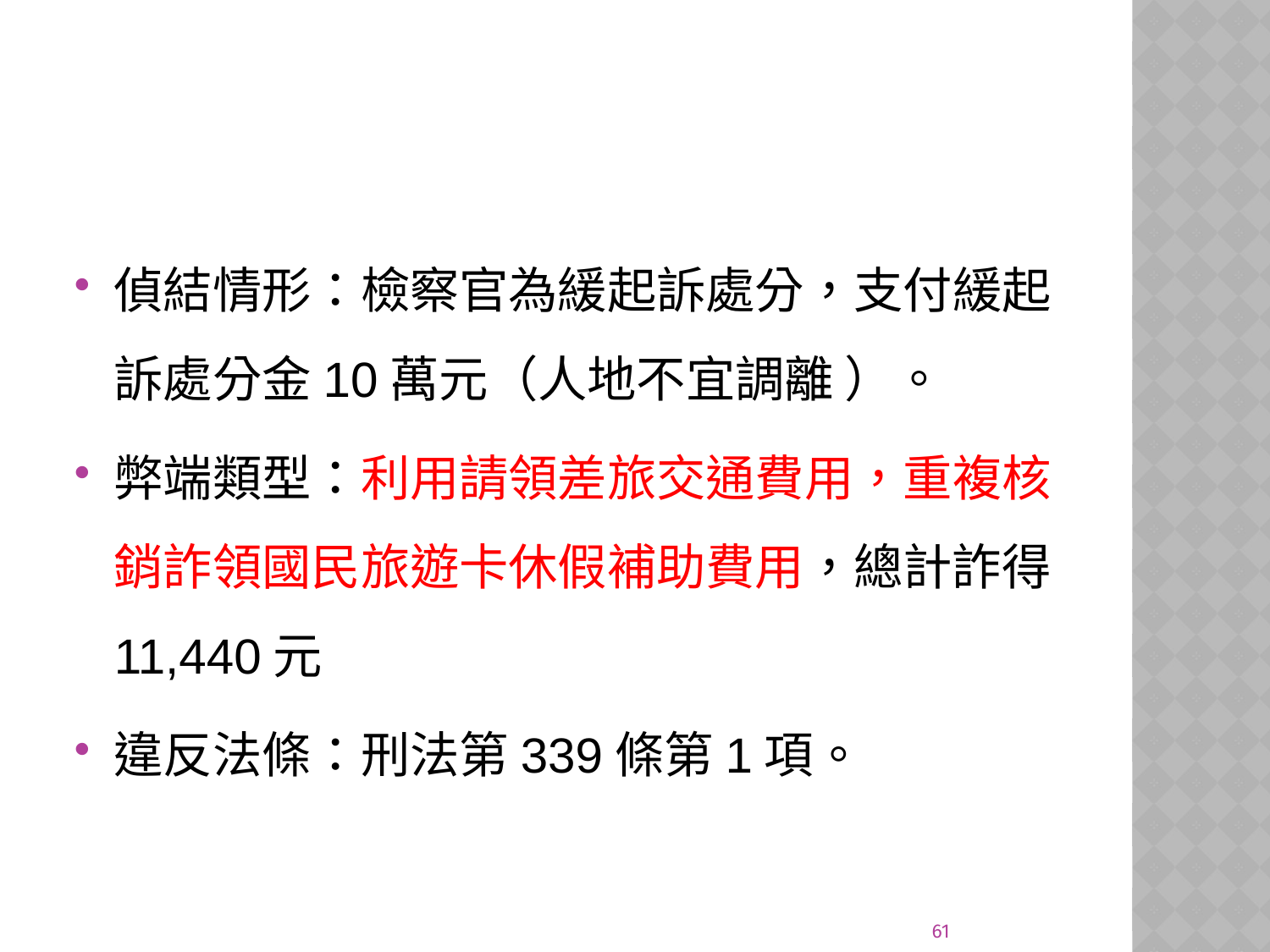

#
偵結情形：檢察官為緩起訴處分，支付緩起訴處分金10萬元（人地不宜調離 ）。
弊端類型：利用請領差旅交通費用，重複核銷詐領國民旅遊卡休假補助費用，總計詐得11,440元
違反法條：刑法第339條第1項。
61